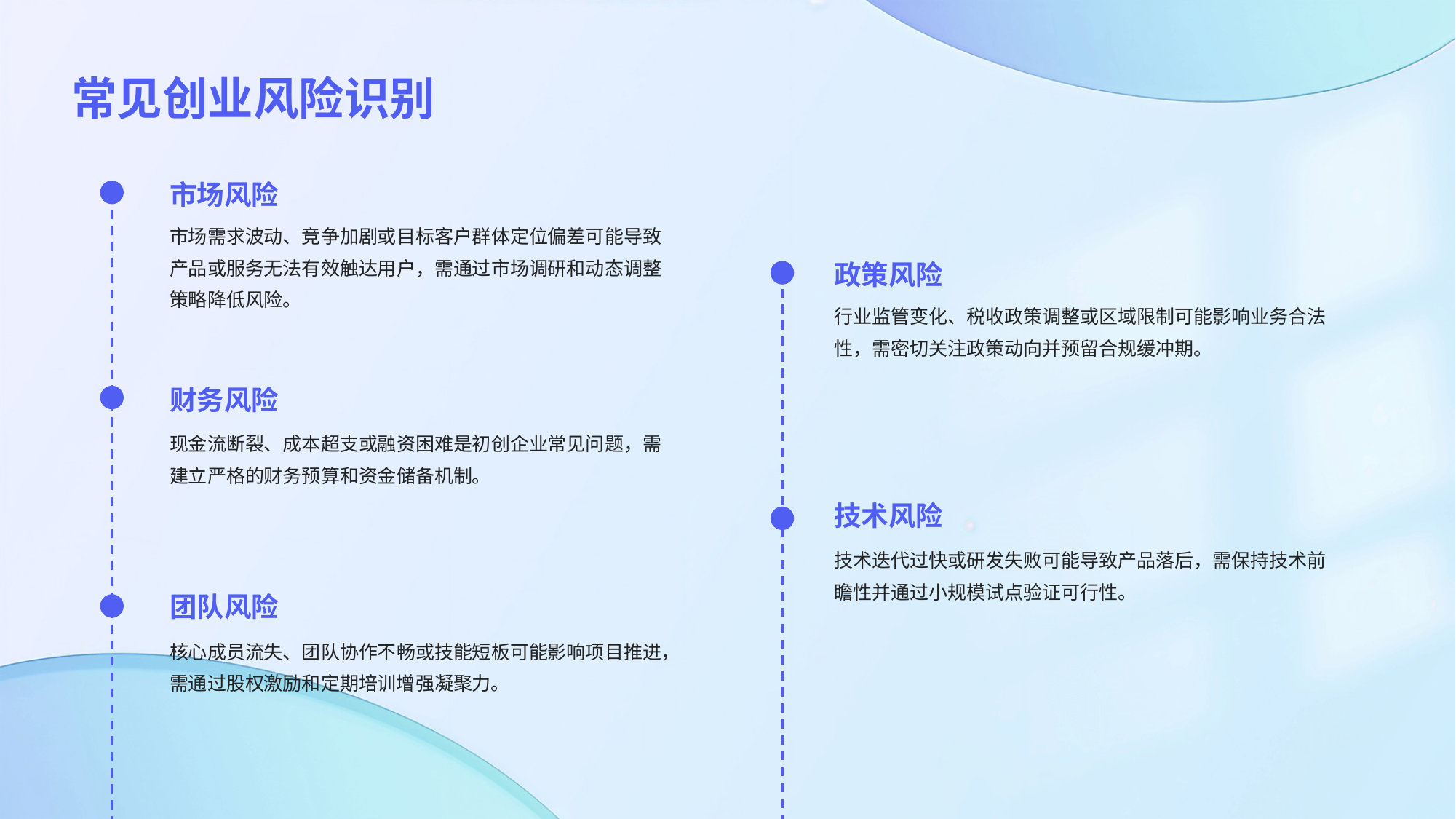

常见创业风险识别
市场风险

市场需求波动、竞争加剧或目标客户群体定位偏差可能导致产品或服务无法有效触达用户，需通过市场调研和动态调整策略降低风险。
政策风险

行业监管变化、税收政策调整或区域限制可能影响业务合法性，需密切关注政策动向并预留合规缓冲期。
财务风险
现金流断裂、成本超支或融资困难是初创企业常见问题，需建立严格的财务预算和资金储备机制。
技术风险

技术迭代过快或研发失败可能导致产品落后，需保持技术前瞻性并通过小规模试点验证可行性。
团队风险
核心成员流失、团队协作不畅或技能短板可能影响项目推进，需通过股权激励和定期培训增强凝聚力。